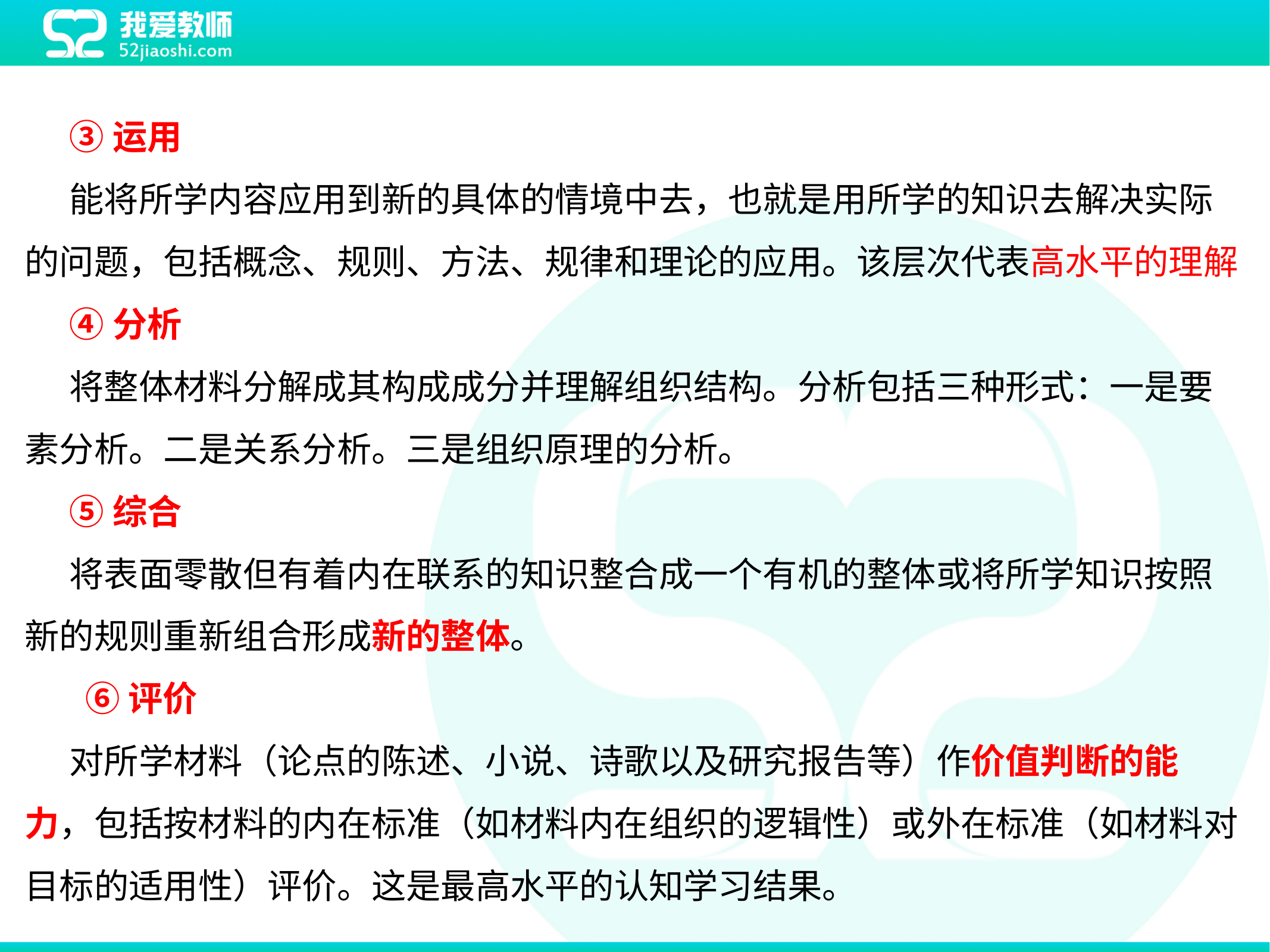

③运用
能将所学内容应用到新的具体的情境中去，也就是用所学的知识去解决实际的问题，包括概念、规则、方法、规律和理论的应用。该层次代表高水平的理解
④分析
将整体材料分解成其构成成分并理解组织结构。分析包括三种形式：一是要素分析。二是关系分析。三是组织原理的分析。
⑤综合
将表面零散但有着内在联系的知识整合成一个有机的整体或将所学知识按照新的规则重新组合形成新的整体。
  ⑥评价
对所学材料（论点的陈述、小说、诗歌以及研究报告等）作价值判断的能力，包括按材料的内在标准（如材料内在组织的逻辑性）或外在标准（如材料对目标的适用性）评价。这是最高水平的认知学习结果。